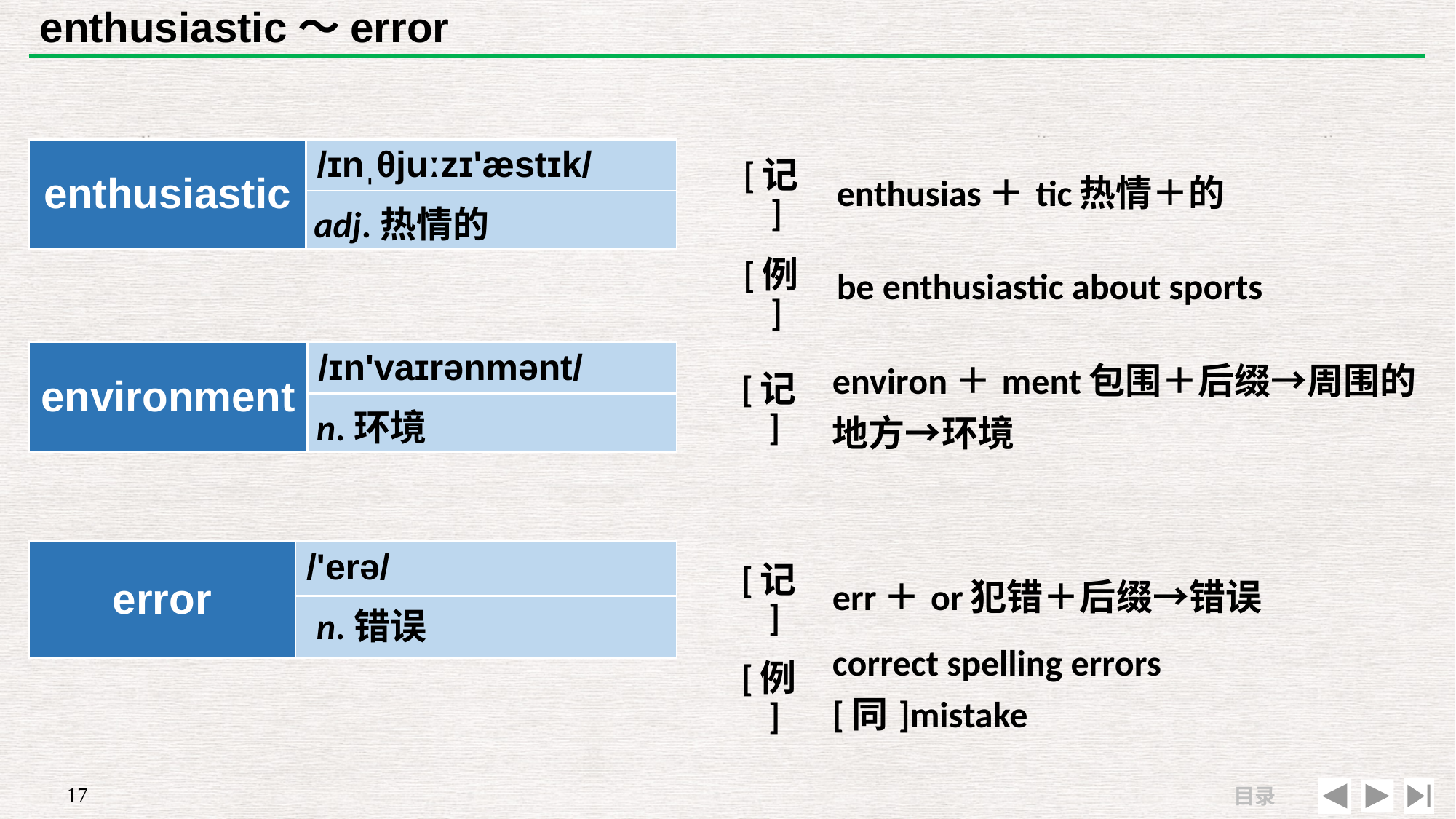

# enthusiastic～error

| enthusiastic | /ɪnˌθjuːzɪ'æstɪk/ |
| --- | --- |
|  |  |
| [记] | enthusias＋tic热情＋的 |
| --- | --- |
| [例] | be enthusiastic about sports |
adj.热情的
| environment | /ɪn'vaɪrənmənt/ |
| --- | --- |
|  |  |
| [记] | environ＋ment包围＋后缀→周围的地方→环境 |
| --- | --- |
|  |  |
n.环境
| error | /'erə/ |
| --- | --- |
|  |  |
| [记] | err＋or犯错＋后缀→错误 |
| --- | --- |
| [例] | correct spelling errors [同]mistake |
n.错误